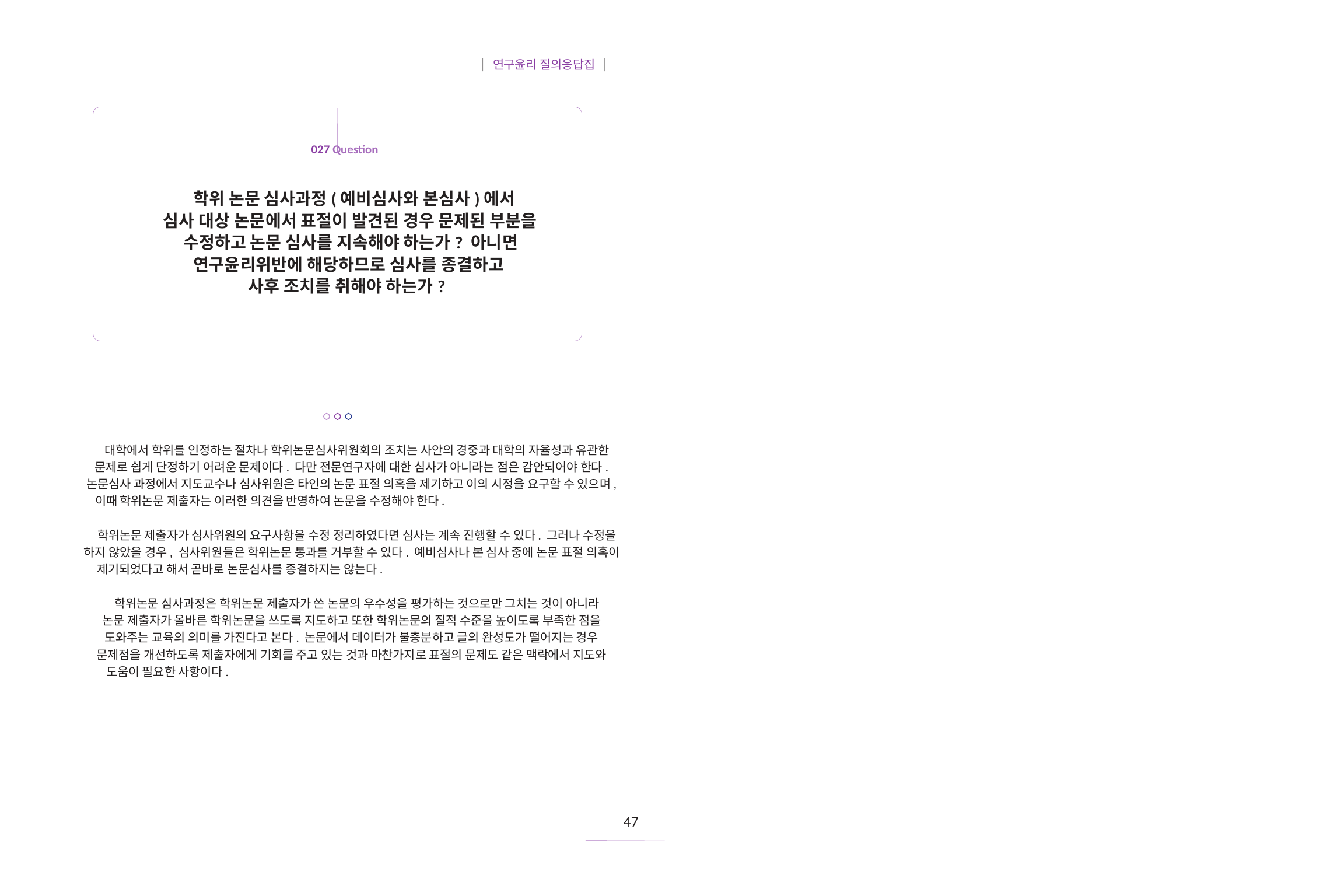

| 연구윤리 질의응답집 |

027 Question

학위 논문 심사과정(예비심사와 본심사)에서
심사 대상 논문에서 표절이 발견된 경우 문제된 부분을
수정하고 논문 심사를 지속해야 하는가? 아니면
연구윤리위반에 해당하므로 심사를 종결하고
사후 조치를 취해야 하는가?

대학에서 학위를 인정하는 절차나 학위논문심사위원회의 조치는 사안의 경중과 대학의 자율성과 유관한
문제로 쉽게 단정하기 어려운 문제이다. 다만 전문연구자에 대한 심사가 아니라는 점은 감안되어야 한다.
논문심사 과정에서 지도교수나 심사위원은 타인의 논문 표절 의혹을 제기하고 이의 시정을 요구할 수 있으며,
이때 학위논문 제출자는 이러한 의견을 반영하여 논문을 수정해야 한다.
학위논문 제출자가 심사위원의 요구사항을 수정 정리하였다면 심사는 계속 진행할 수 있다. 그러나 수정을
하지 않았을 경우, 심사위원들은 학위논문 통과를 거부할 수 있다. 예비심사나 본 심사 중에 논문 표절 의혹이
제기되었다고 해서 곧바로 논문심사를 종결하지는 않는다.
학위논문 심사과정은 학위논문 제출자가 쓴 논문의 우수성을 평가하는 것으로만 그치는 것이 아니라
논문 제출자가 올바른 학위논문을 쓰도록 지도하고 또한 학위논문의 질적 수준을 높이도록 부족한 점을
도와주는 교육의 의미를 가진다고 본다. 논문에서 데이터가 불충분하고 글의 완성도가 떨어지는 경우
문제점을 개선하도록 제출자에게 기회를 주고 있는 것과 마찬가지로 표절의 문제도 같은 맥락에서 지도와
도움이 필요한 사항이다.
47